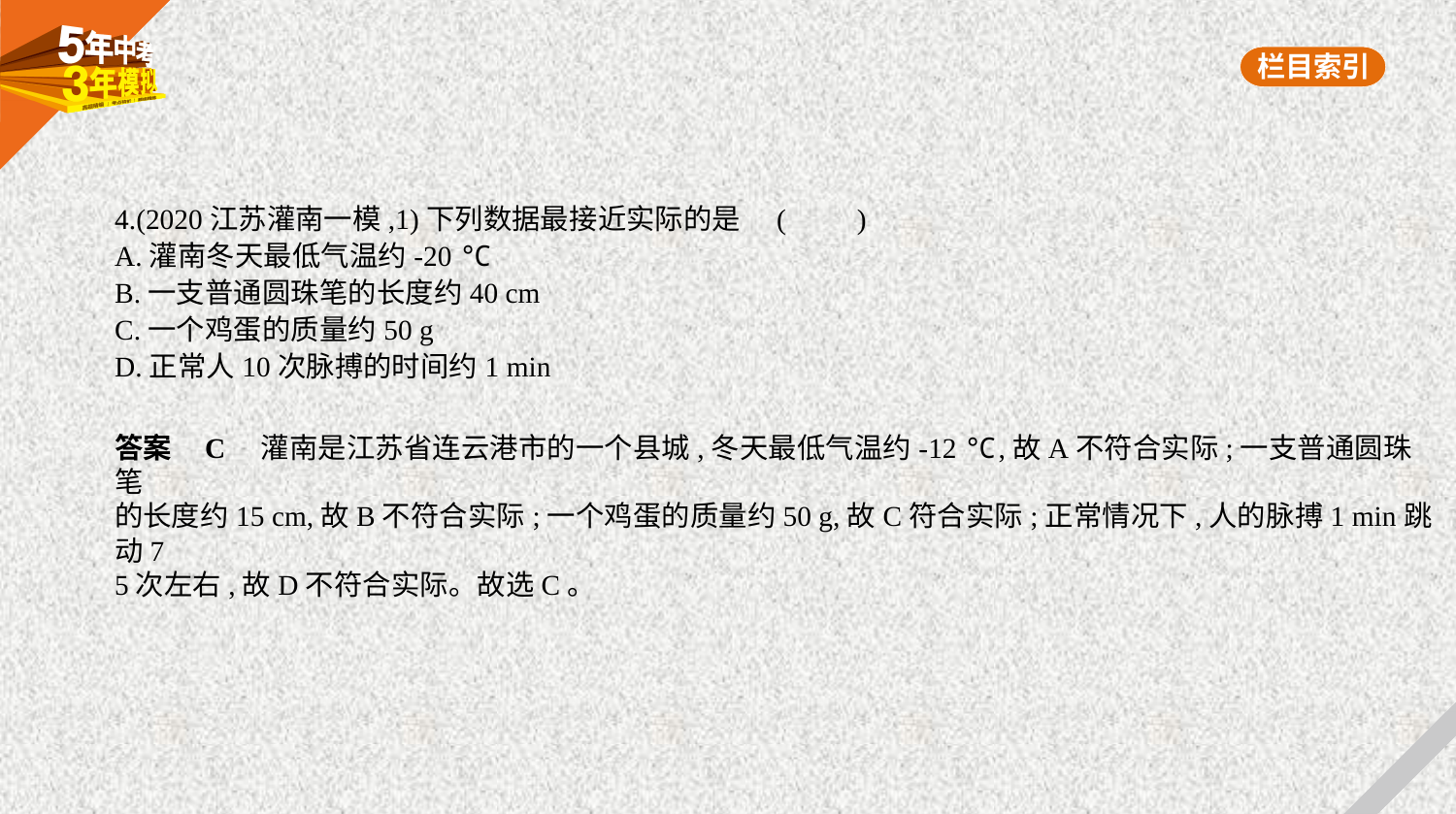

4.(2020江苏灌南一模,1)下列数据最接近实际的是 (　　)
A.灌南冬天最低气温约-20 ℃
B.一支普通圆珠笔的长度约40 cm
C.一个鸡蛋的质量约50 g
D.正常人10次脉搏的时间约1 min
答案    C　灌南是江苏省连云港市的一个县城,冬天最低气温约-12 ℃,故A不符合实际;一支普通圆珠笔
的长度约15 cm,故B不符合实际;一个鸡蛋的质量约50 g,故C符合实际;正常情况下,人的脉搏1 min跳动7
5次左右,故D不符合实际。故选C。